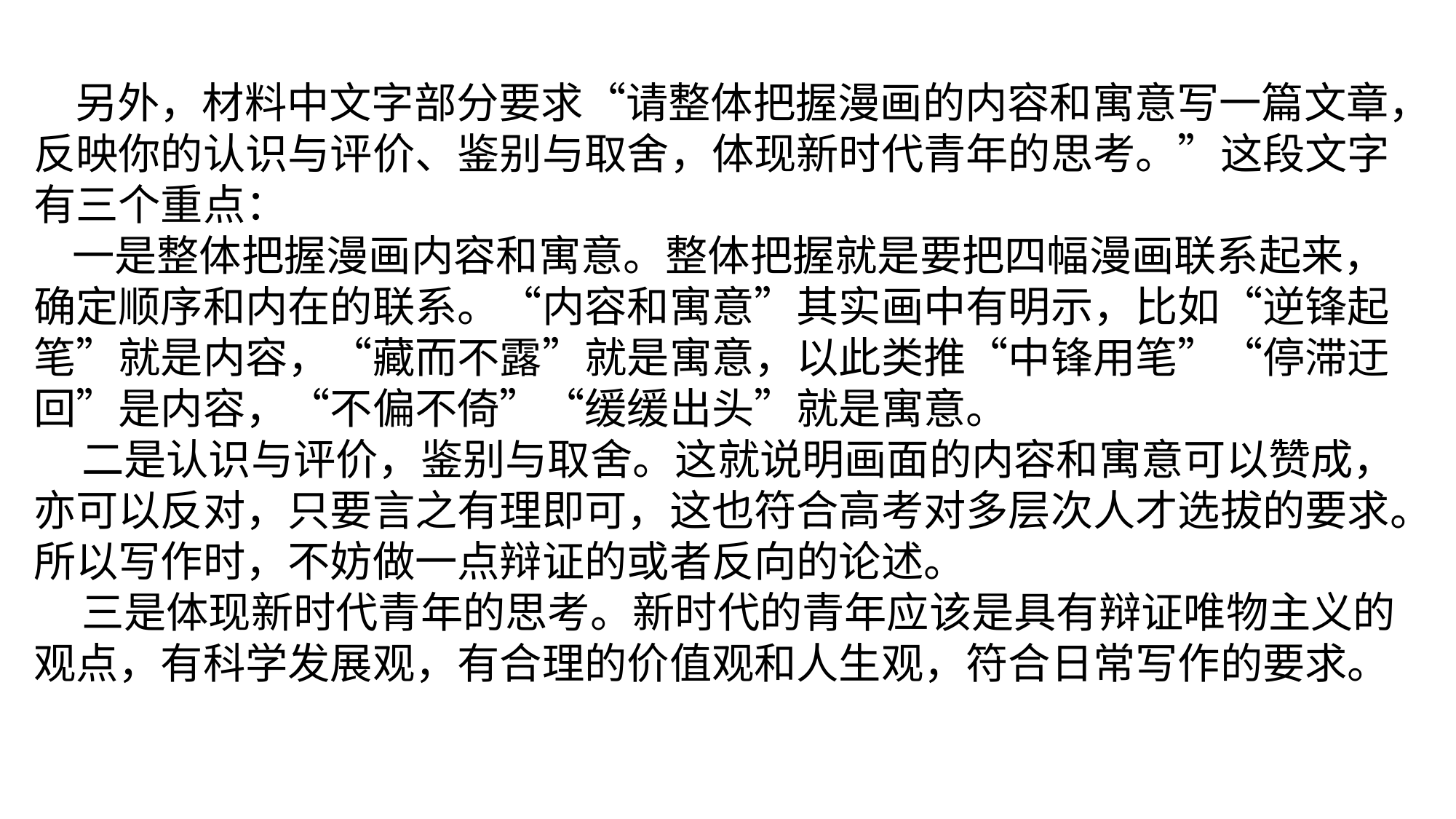

另外，材料中文字部分要求“请整体把握漫画的内容和寓意写一篇文章，反映你的认识与评价、鉴别与取舍，体现新时代青年的思考。”这段文字有三个重点：
   一是整体把握漫画内容和寓意。整体把握就是要把四幅漫画联系起来，确定顺序和内在的联系。“内容和寓意”其实画中有明示，比如“逆锋起笔”就是内容，“藏而不露”就是寓意，以此类推“中锋用笔”“停滞迂回”是内容，“不偏不倚”“缓缓出头”就是寓意。
    二是认识与评价，鉴别与取舍。这就说明画面的内容和寓意可以赞成，亦可以反对，只要言之有理即可，这也符合高考对多层次人才选拔的要求。所以写作时，不妨做一点辩证的或者反向的论述。
    三是体现新时代青年的思考。新时代的青年应该是具有辩证唯物主义的观点，有科学发展观，有合理的价值观和人生观，符合日常写作的要求。